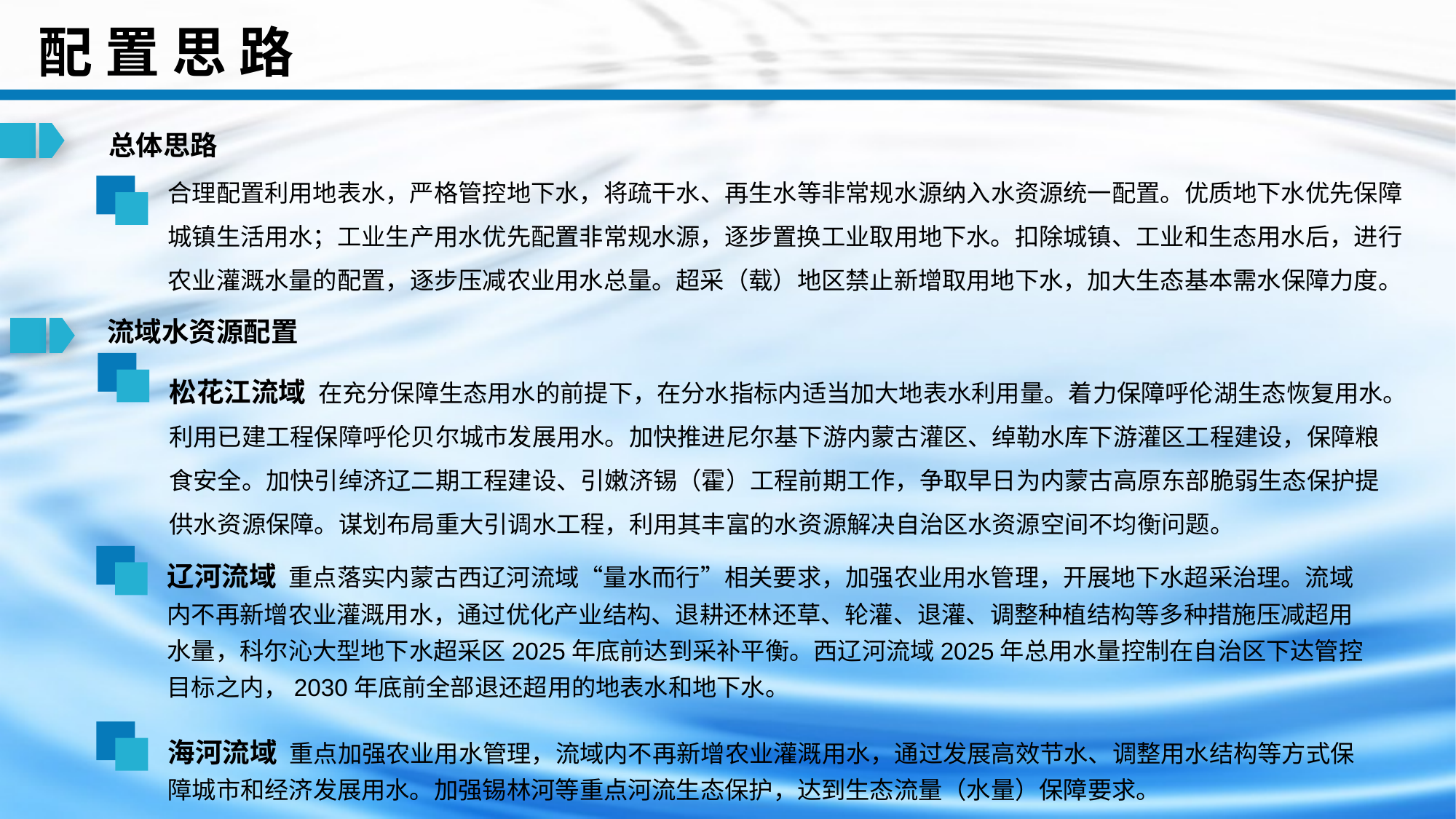

配 置 思 路

总体思路

合理配置利用地表水，严格管控地下水，将疏干水、再生水等非常规水源纳入水资源统一配置。优质地下水优先保障城镇生活用水；工业生产用水优先配置非常规水源，逐步置换工业取用地下水。扣除城镇、工业和生态用水后，进行农业灌溉水量的配置，逐步压减农业用水总量。超采（载）地区禁止新增取用地下水，加大生态基本需水保障力度。

流域水资源配置

松花江流域  在充分保障生态用水的前提下，在分水指标内适当加大地表水利用量。着力保障呼伦湖生态恢复用水。利用已建工程保障呼伦贝尔城市发展用水。加快推进尼尔基下游内蒙古灌区、绰勒水库下游灌区工程建设，保障粮食安全。加快引绰济辽二期工程建设、引嫩济锡（霍）工程前期工作，争取早日为内蒙古高原东部脆弱生态保护提供水资源保障。谋划布局重大引调水工程，利用其丰富的水资源解决自治区水资源空间不均衡问题。

辽河流域  重点落实内蒙古西辽河流域“量水而行”相关要求，加强农业用水管理，开展地下水超采治理。流域内不再新增农业灌溉用水，通过优化产业结构、退耕还林还草、轮灌、退灌、调整种植结构等多种措施压减超用水量，科尔沁大型地下水超采区2025年底前达到采补平衡。西辽河流域2025年总用水量控制在自治区下达管控目标之内，2030年底前全部退还超用的地表水和地下水。

海河流域  重点加强农业用水管理，流域内不再新增农业灌溉用水，通过发展高效节水、调整用水结构等方式保障城市和经济发展用水。加强锡林河等重点河流生态保护，达到生态流量（水量）保障要求。